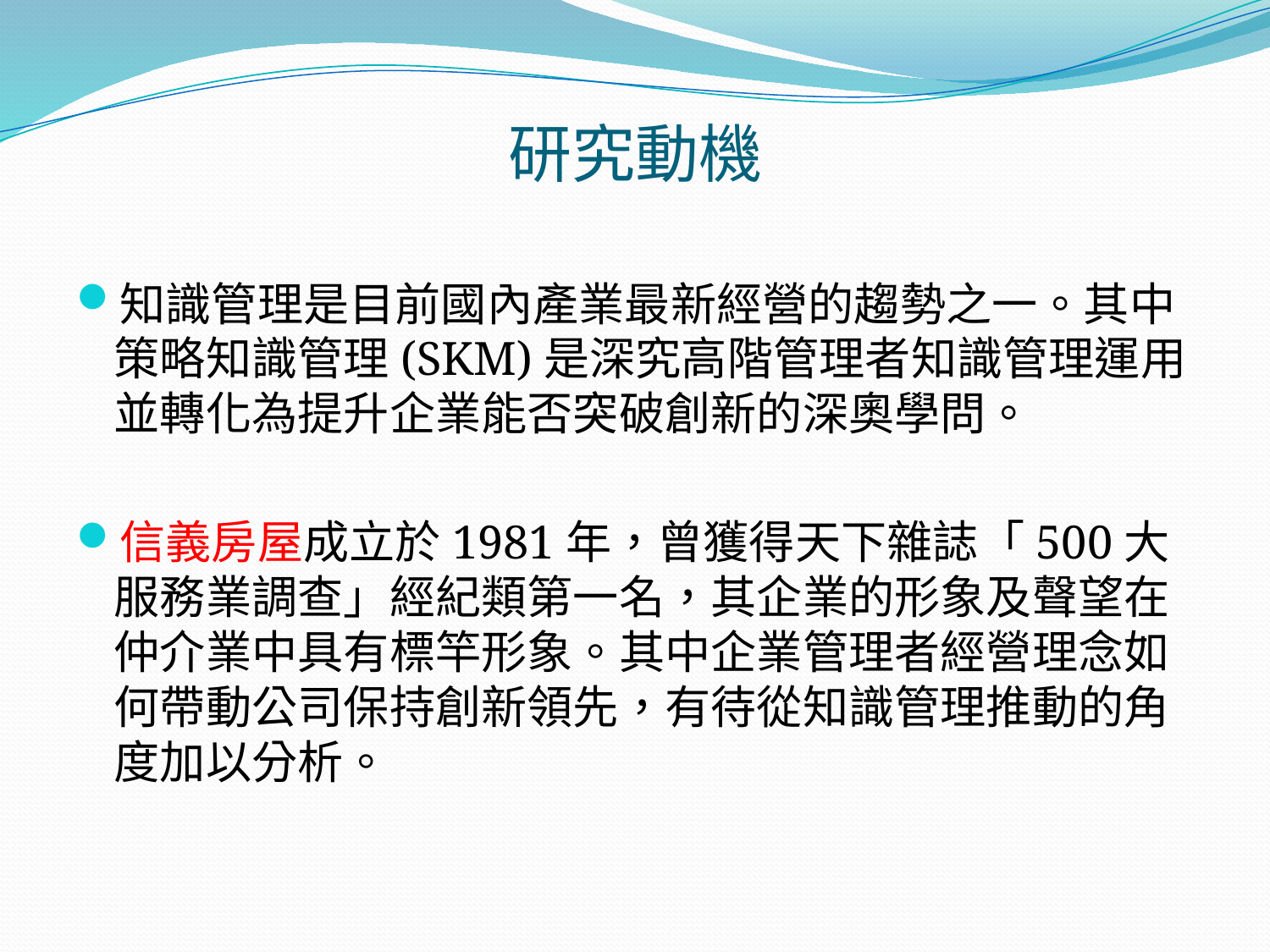

# 研究動機
知識管理是目前國內產業最新經營的趨勢之一。其中策略知識管理(SKM)是深究高階管理者知識管理運用並轉化為提升企業能否突破創新的深奧學問。

信義房屋成立於1981年，曾獲得天下雜誌「500大服務業調查」經紀類第一名，其企業的形象及聲望在仲介業中具有標竿形象。其中企業管理者經營理念如何帶動公司保持創新領先，有待從知識管理推動的角度加以分析。